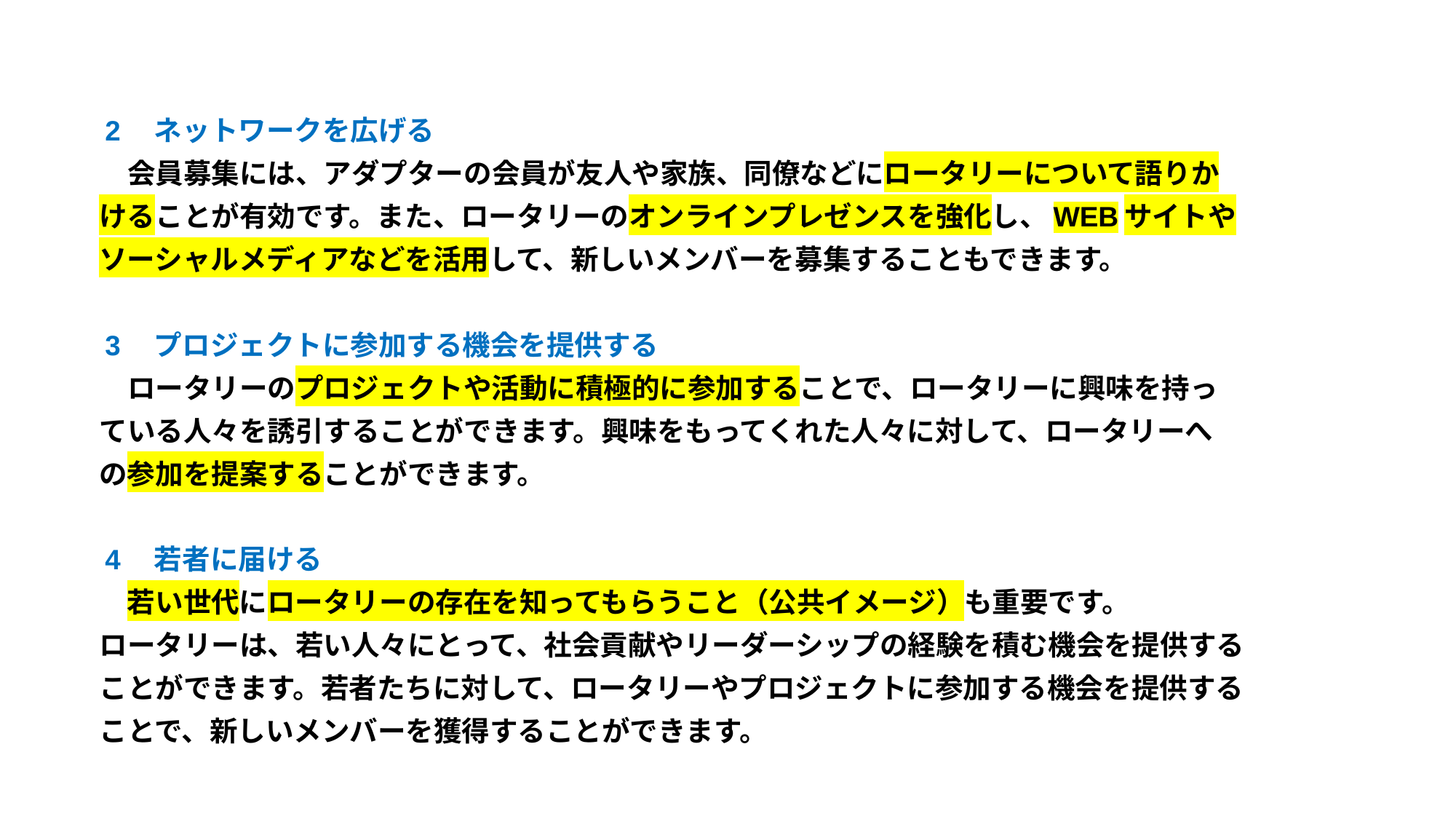

2　ネットワークを広げる
　　会員募集には、アダプターの会員が友人や家族、同僚などにロータリーについて語りか
　けることが有効です。また、ロータリーのオンラインプレゼンスを強化し、WEBサイトや
　ソーシャルメディアなどを活用して、新しいメンバーを募集することもできます。

　3　プロジェクトに参加する機会を提供する
　　ロータリーのプロジェクトや活動に積極的に参加することで、ロータリーに興味を持っ
　ている人々を誘引することができます。興味をもってくれた人々に対して、ロータリーへ
　の参加を提案することができます。

　4　若者に届ける
　　若い世代にロータリーの存在を知ってもらうこと（公共イメージ）も重要です。
　ロータリーは、若い人々にとって、社会貢献やリーダーシップの経験を積む機会を提供する
　ことができます。若者たちに対して、ロータリーやプロジェクトに参加する機会を提供する
　ことで、新しいメンバーを獲得することができます。